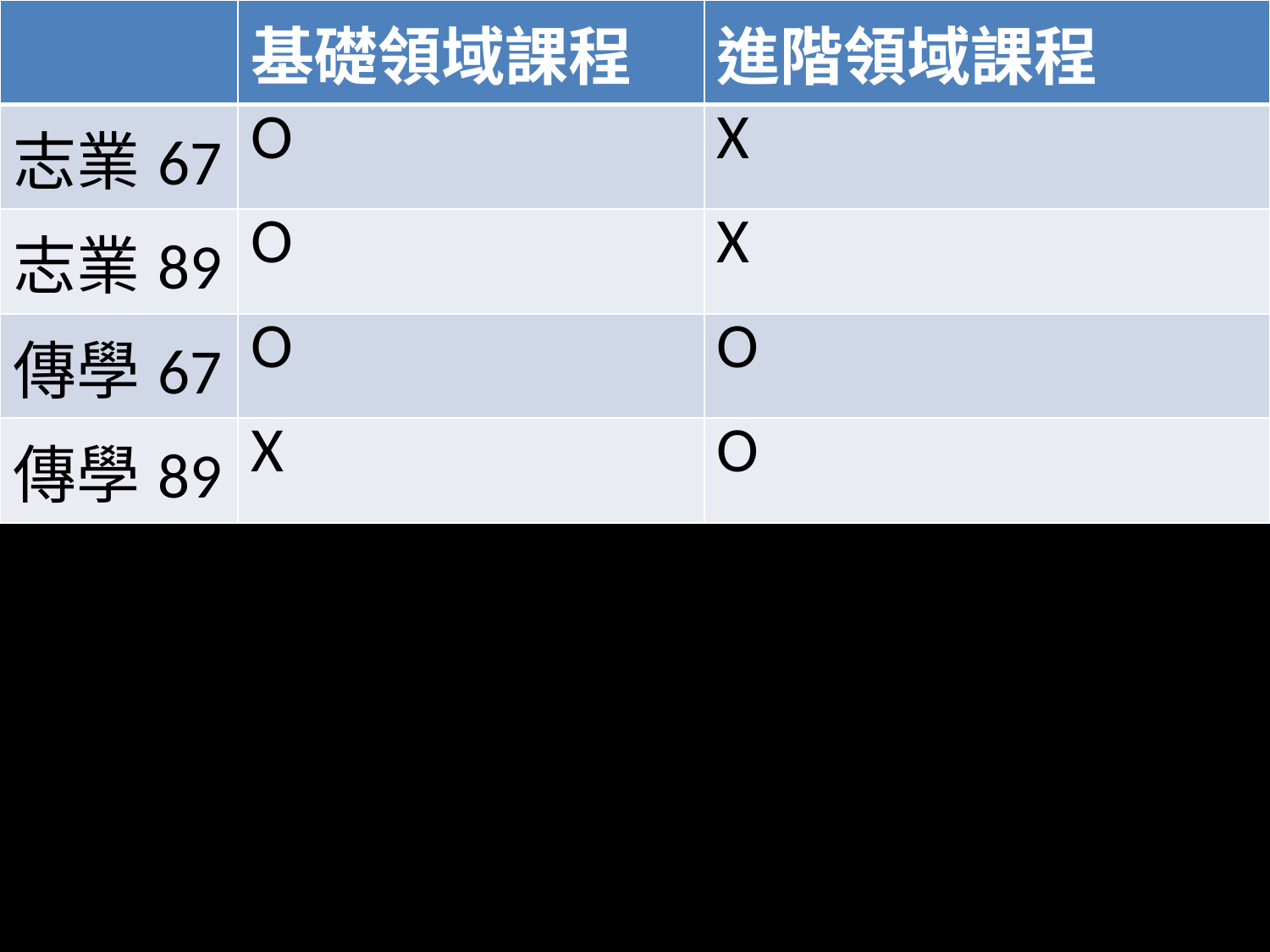

|  | 基礎領域課程 | 進階領域課程 |
| --- | --- | --- |
| 志業67 | O | X |
| 志業89 | O | X |
| 傳學67 | O | O |
| 傳學89 | X | O |
#